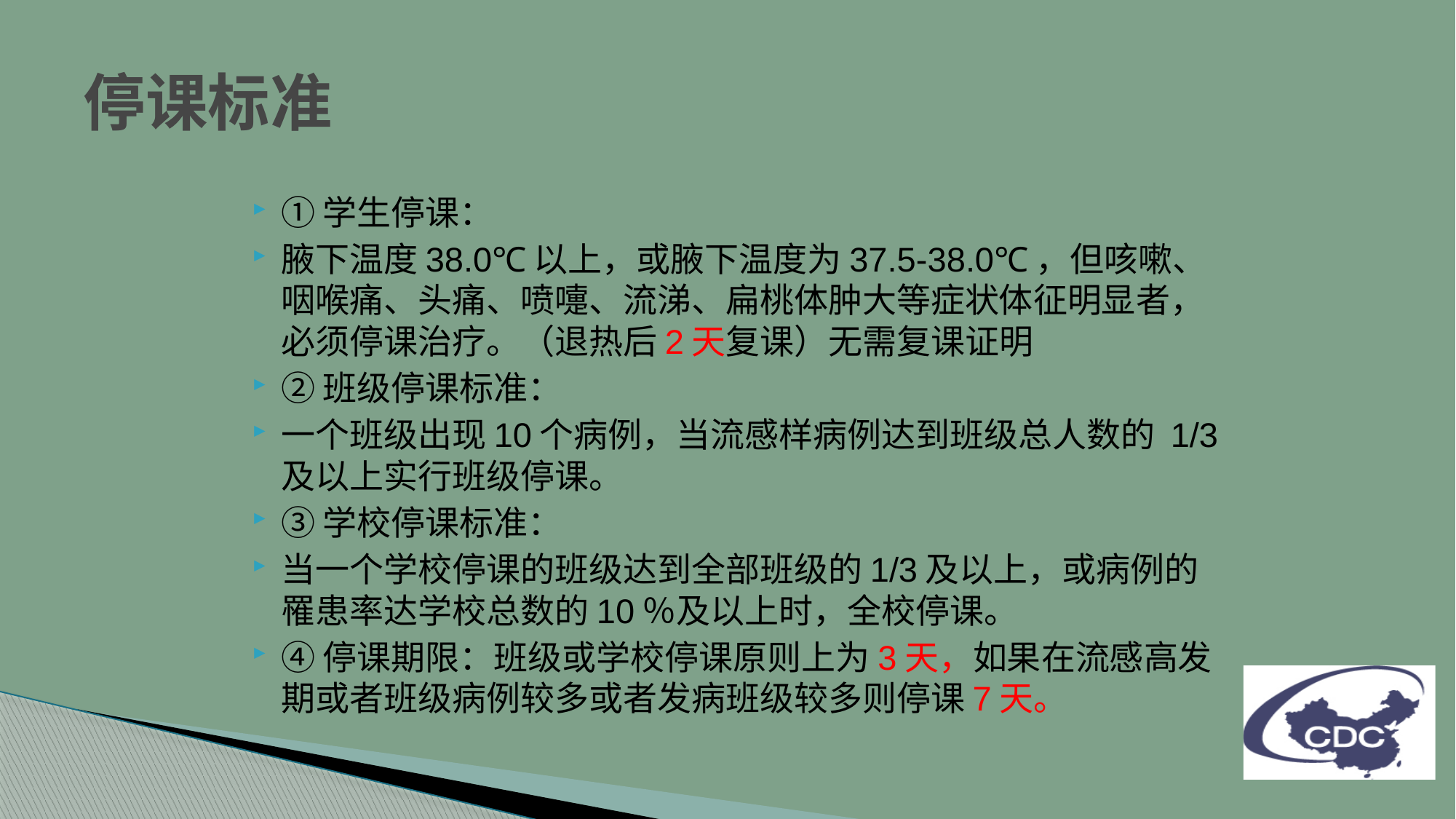

# 停课标准
①学生停课：
腋下温度38.0℃以上，或腋下温度为37.5-38.0℃，但咳嗽、咽喉痛、头痛、喷嚏、流涕、扁桃体肿大等症状体征明显者，必须停课治疗。（退热后2天复课）无需复课证明
②班级停课标准：
一个班级出现10个病例，当流感样病例达到班级总人数的 1/3及以上实行班级停课。
③学校停课标准：
当一个学校停课的班级达到全部班级的1/3及以上，或病例的罹患率达学校总数的10％及以上时，全校停课。
④停课期限：班级或学校停课原则上为3天，如果在流感高发期或者班级病例较多或者发病班级较多则停课7天。